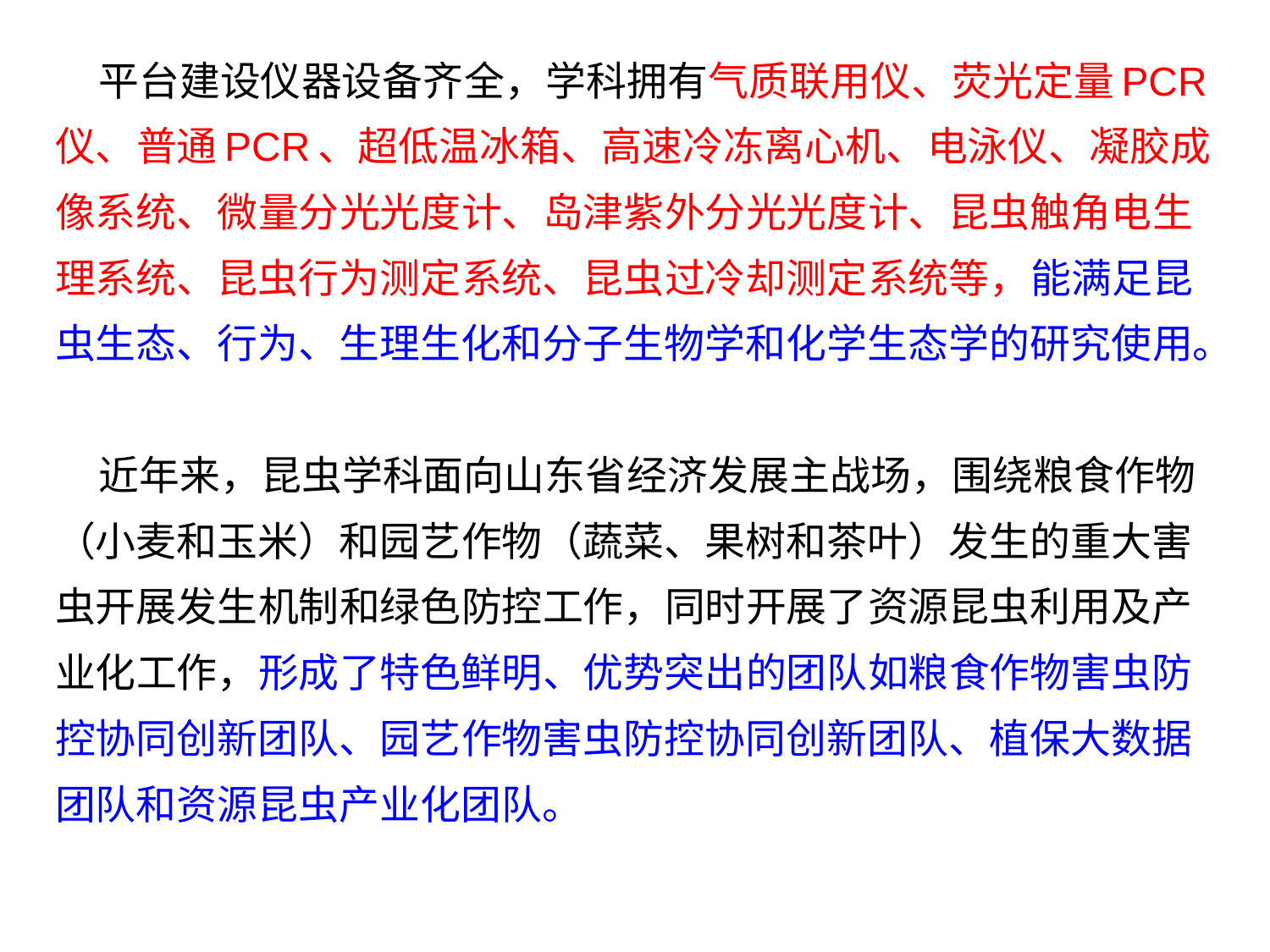

平台建设仪器设备齐全，学科拥有气质联用仪、荧光定量PCR仪、普通PCR、超低温冰箱、高速冷冻离心机、电泳仪、凝胶成像系统、微量分光光度计、岛津紫外分光光度计、昆虫触角电生理系统、昆虫行为测定系统、昆虫过冷却测定系统等，能满足昆虫生态、行为、生理生化和分子生物学和化学生态学的研究使用。

    近年来，昆虫学科面向山东省经济发展主战场，围绕粮食作物（小麦和玉米）和园艺作物（蔬菜、果树和茶叶）发生的重大害虫开展发生机制和绿色防控工作，同时开展了资源昆虫利用及产业化工作，形成了特色鲜明、优势突出的团队如粮食作物害虫防控协同创新团队、园艺作物害虫防控协同创新团队、植保大数据团队和资源昆虫产业化团队。